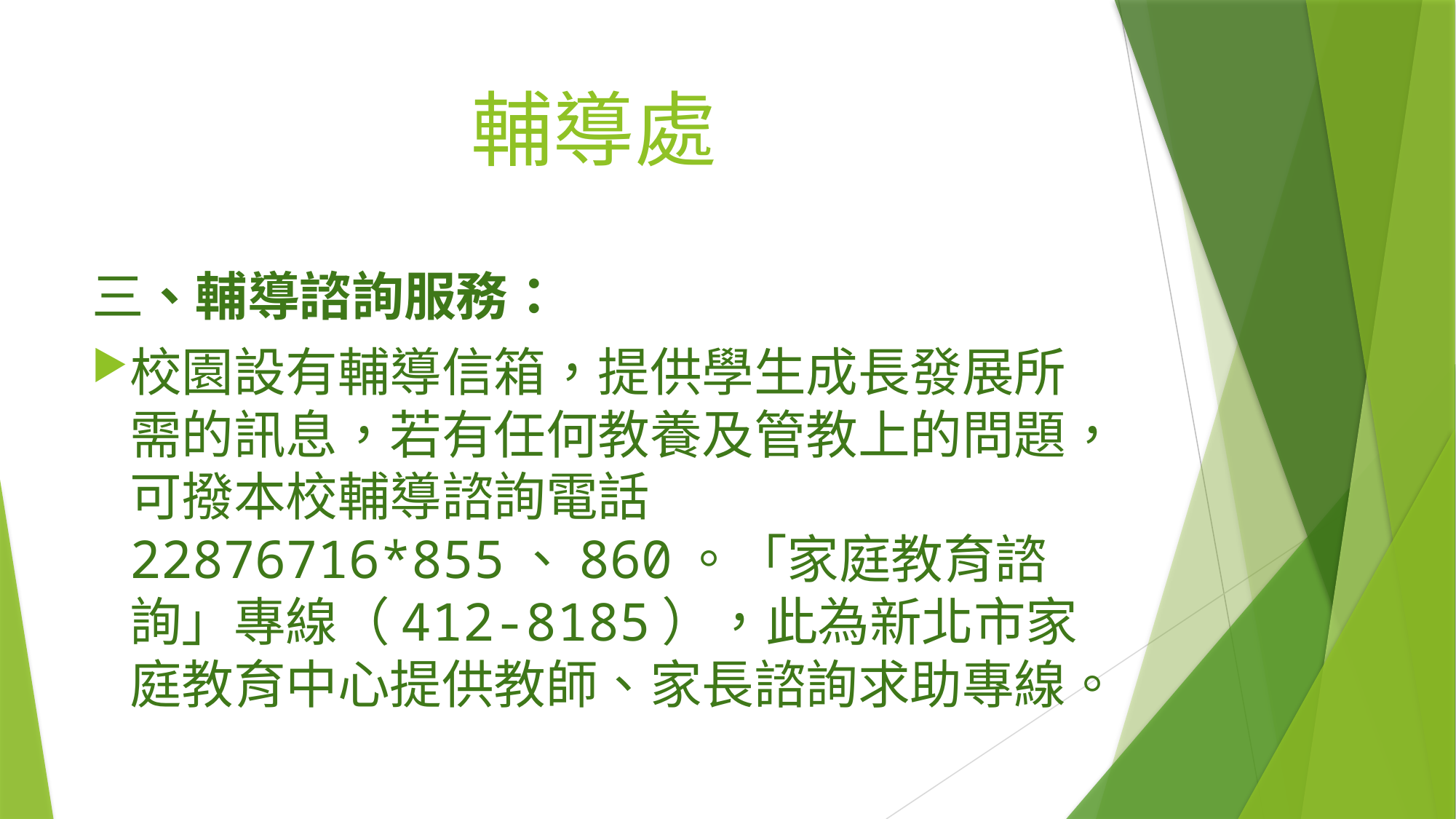

# 輔導處
三、輔導諮詢服務：
校園設有輔導信箱，提供學生成長發展所需的訊息，若有任何教養及管教上的問題，可撥本校輔導諮詢電話22876716*855、860。「家庭教育諮詢」專線（412-8185），此為新北市家庭教育中心提供教師、家長諮詢求助專線。